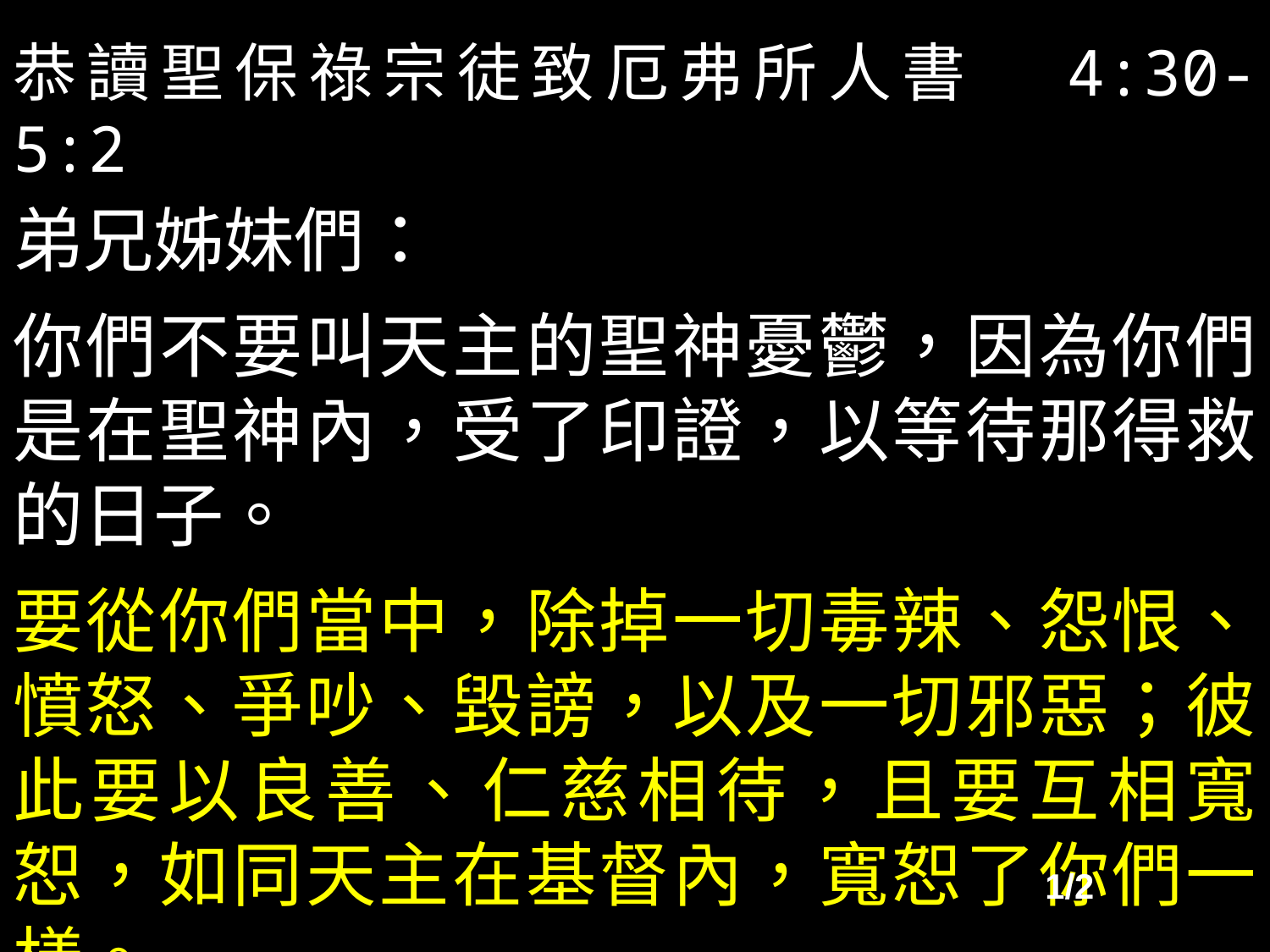

恭讀聖保祿宗徒致厄弗所人書　4:30-5:2
弟兄姊妹們：
你們不要叫天主的聖神憂鬱，因為你們是在聖神內，受了印證，以等待那得救的日子。
要從你們當中，除掉一切毒辣、怨恨、憤怒、爭吵、毀謗，以及一切邪惡；彼此要以良善、仁慈相待，且要互相寬恕，如同天主在基督內，寬恕了你們一樣。
1/2